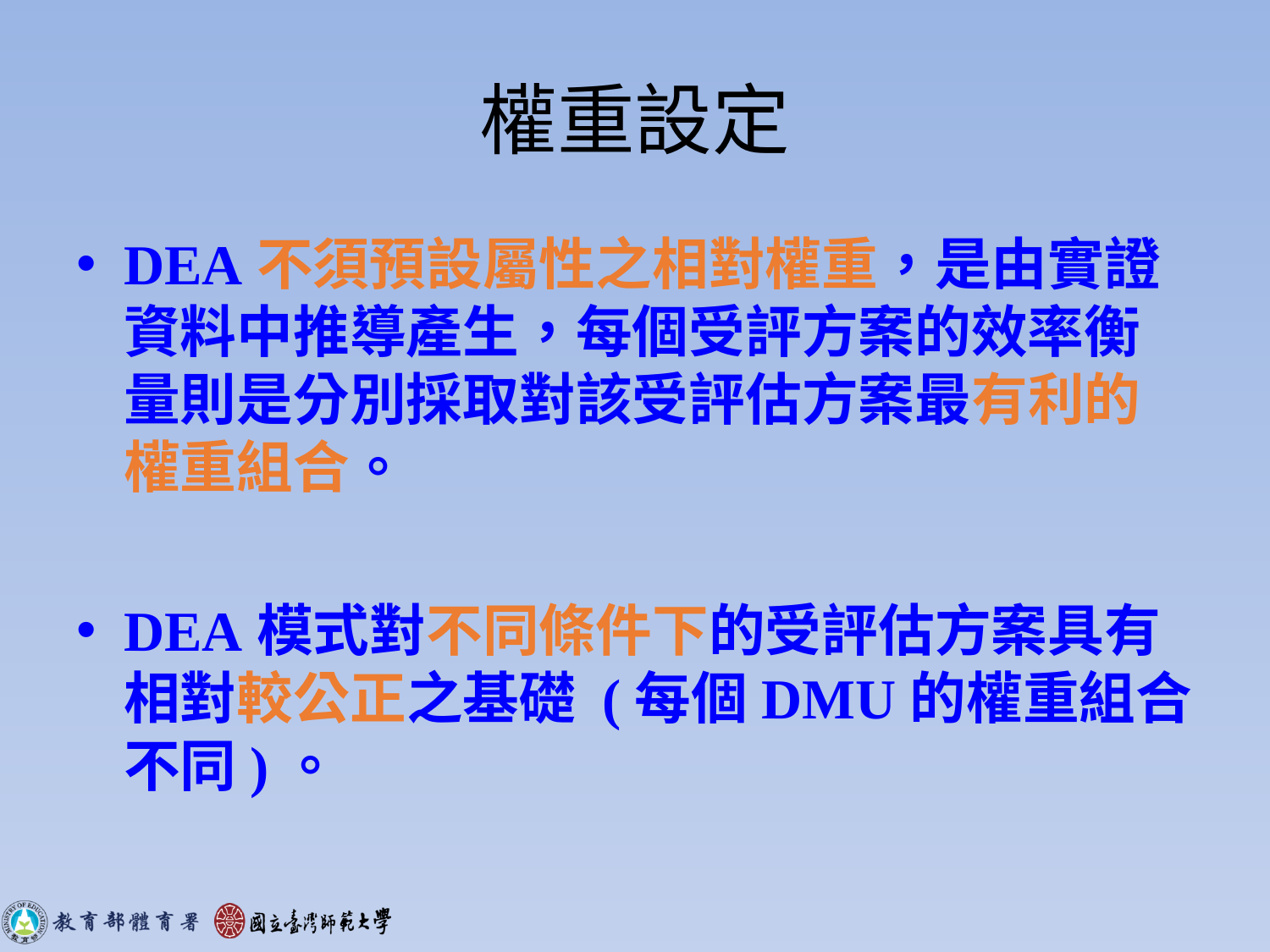

# 權重設定
DEA不須預設屬性之相對權重，是由實證資料中推導產生，每個受評方案的效率衡量則是分別採取對該受評估方案最有利的權重組合。

DEA模式對不同條件下的受評估方案具有相對較公正之基礎 (每個DMU的權重組合不同)。